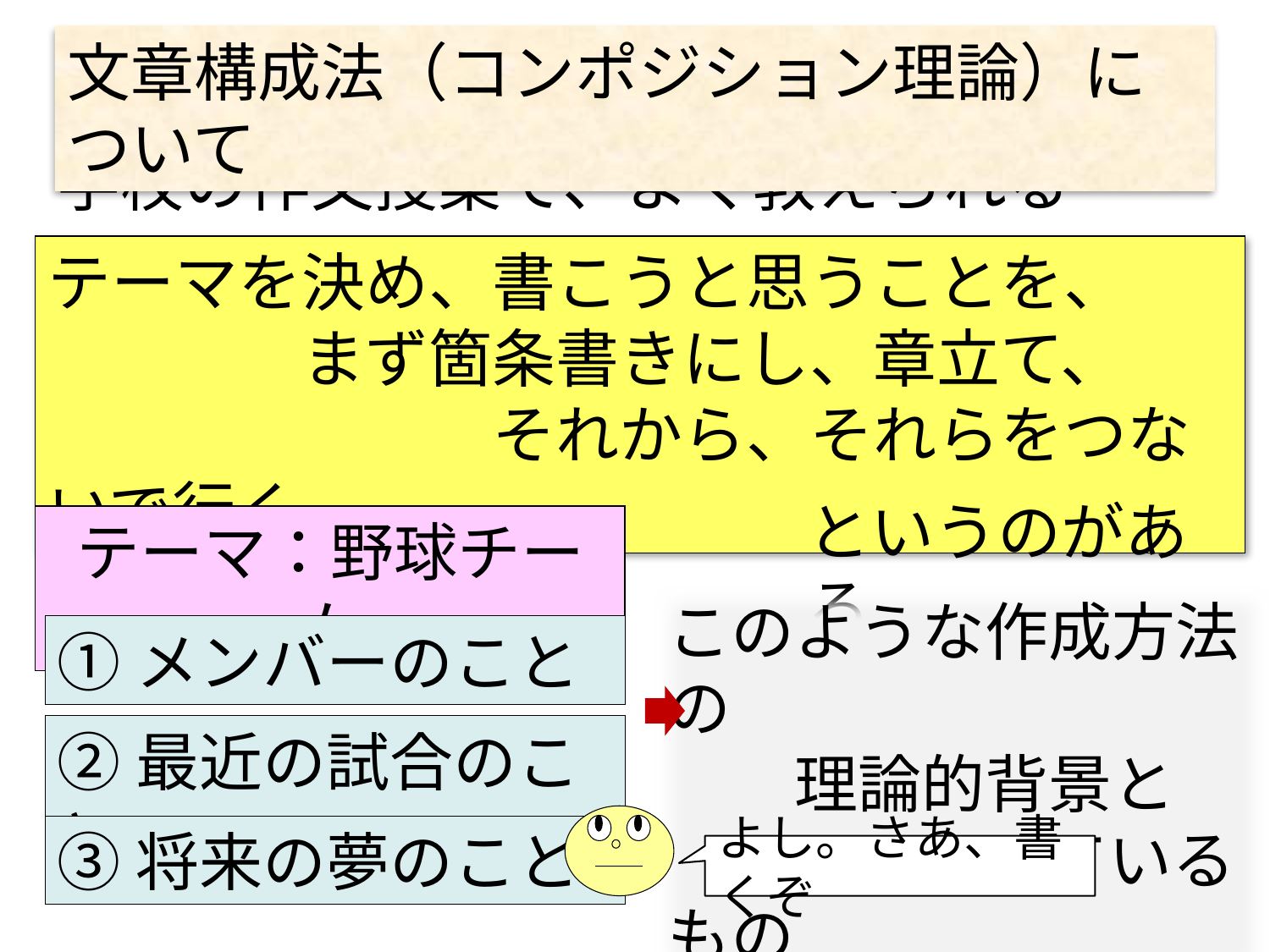

文章構成法（コンポジション理論）について
学校の作文授業で、よく教えられる
テーマを決め、書こうと思うことを、
　　　　まず箇条書きにし、章立て、
　　　　　　　それから、それらをつないで行く
というのがある
テーマ：野球チーム
このような作成方法の
　　理論的背景と
　　　　なっているもの
①メンバーのこと

②最近の試合のこと

③将来の夢のこと
よし。さあ、書くぞ